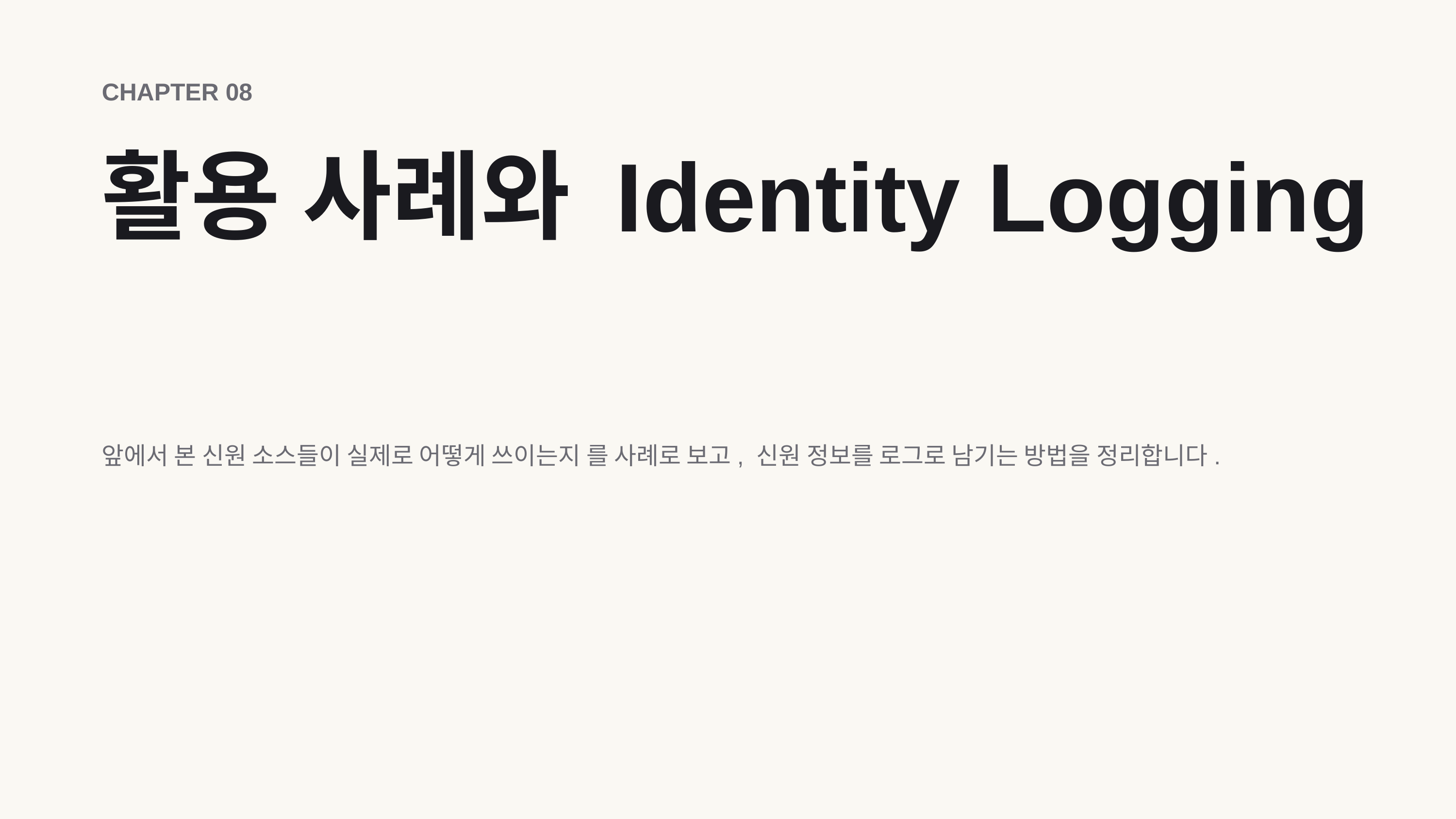

CHAPTER 08
활용 사례와 Identity Logging
앞에서 본 신원 소스들이 실제로 어떻게 쓰이는지 를 사례로 보고, 신원 정보를 로그로 남기는 방법을 정리합니다.